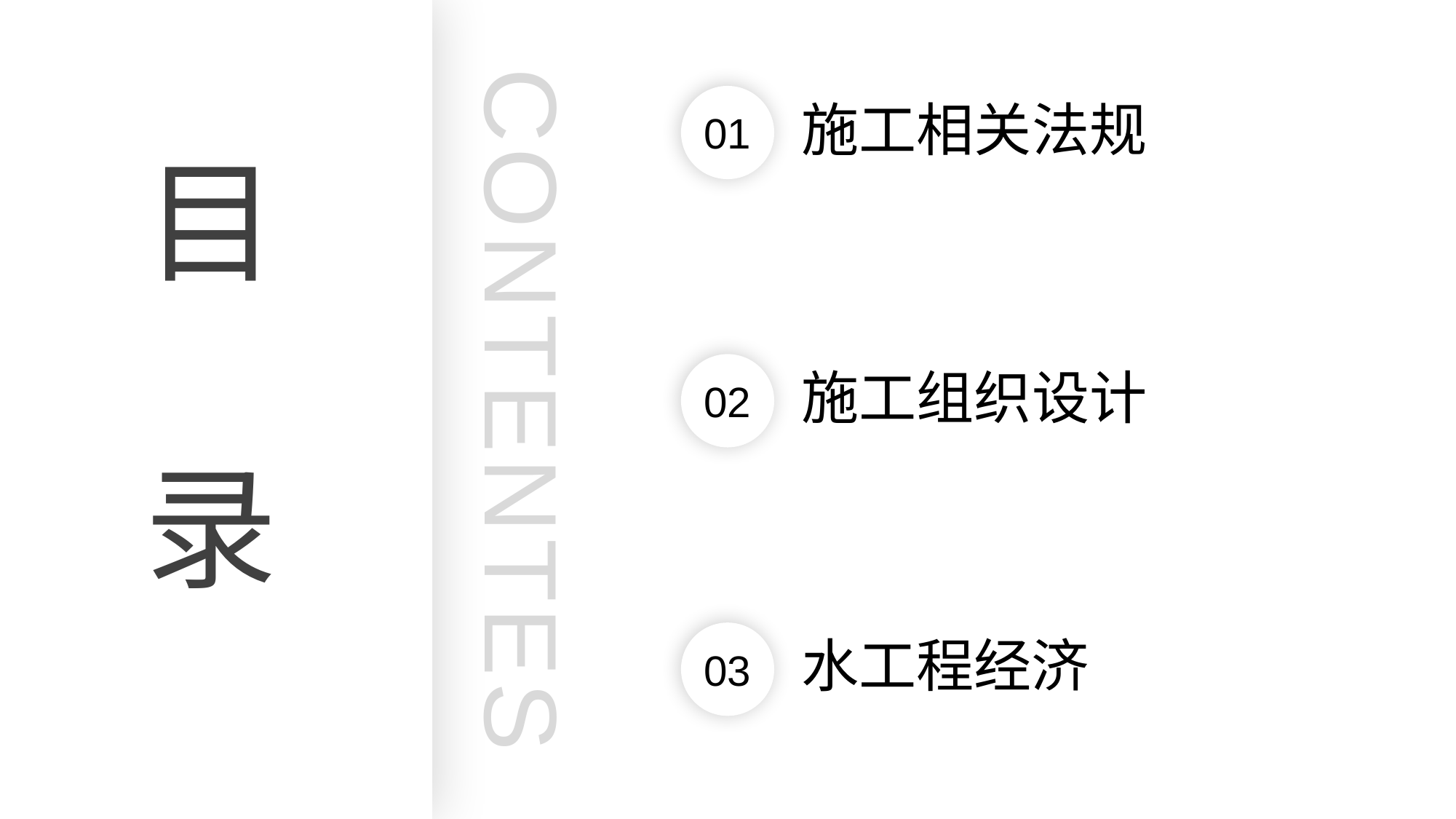

01
施工相关法规
目
CONTENTES

02
施工组织设计
录

03
水工程经济